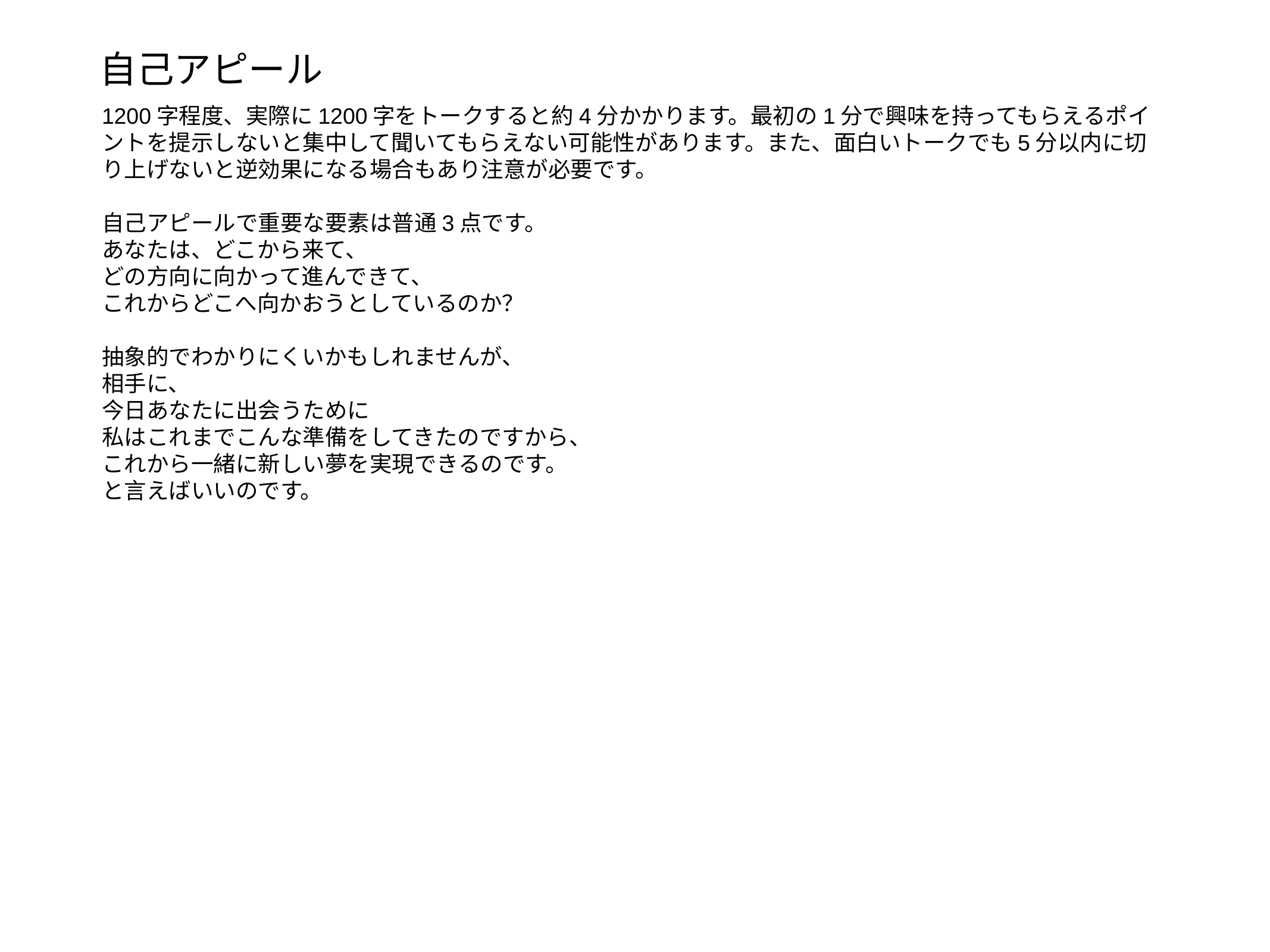

自己アピール
1200字程度、実際に1200字をトークすると約4分かかります。最初の1分で興味を持ってもらえるポイントを提示しないと集中して聞いてもらえない可能性があります。また、面白いトークでも5分以内に切り上げないと逆効果になる場合もあり注意が必要です。

自己アピールで重要な要素は普通3点です。
あなたは、どこから来て、
どの方向に向かって進んできて、
これからどこへ向かおうとしているのか？

抽象的でわかりにくいかもしれませんが、
相手に、
今日あなたに出会うために
私はこれまでこんな準備をしてきたのですから、
これから一緒に新しい夢を実現できるのです。
と言えばいいのです。